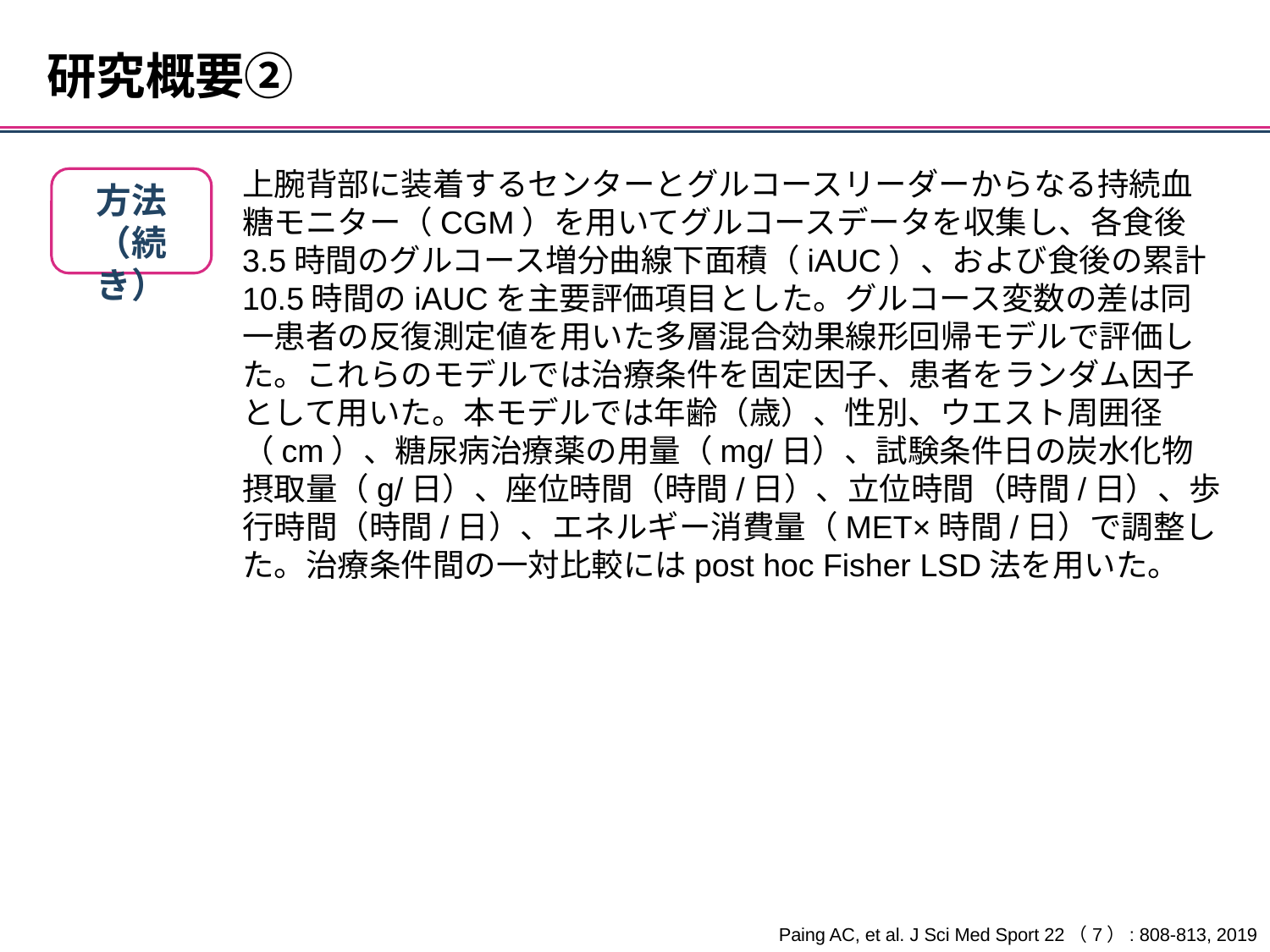

研究概要②
上腕背部に装着するセンターとグルコースリーダーからなる持続血糖モニター（CGM）を用いてグルコースデータを収集し、各食後3.5時間のグルコース増分曲線下面積（iAUC）、および食後の累計10.5時間のiAUCを主要評価項目とした。グルコース変数の差は同一患者の反復測定値を用いた多層混合効果線形回帰モデルで評価した。これらのモデルでは治療条件を固定因子、患者をランダム因子として用いた。本モデルでは年齢（歳）、性別、ウエスト周囲径（cm）、糖尿病治療薬の用量（mg/日）、試験条件日の炭水化物摂取量（g/日）、座位時間（時間/日）、立位時間（時間/日）、歩行時間（時間/日）、エネルギー消費量（MET×時間/日）で調整した。治療条件間の一対比較にはpost hoc Fisher LSD法を用いた。

方法
（続き）
Paing AC, et al. J Sci Med Sport 22（7）: 808-813, 2019